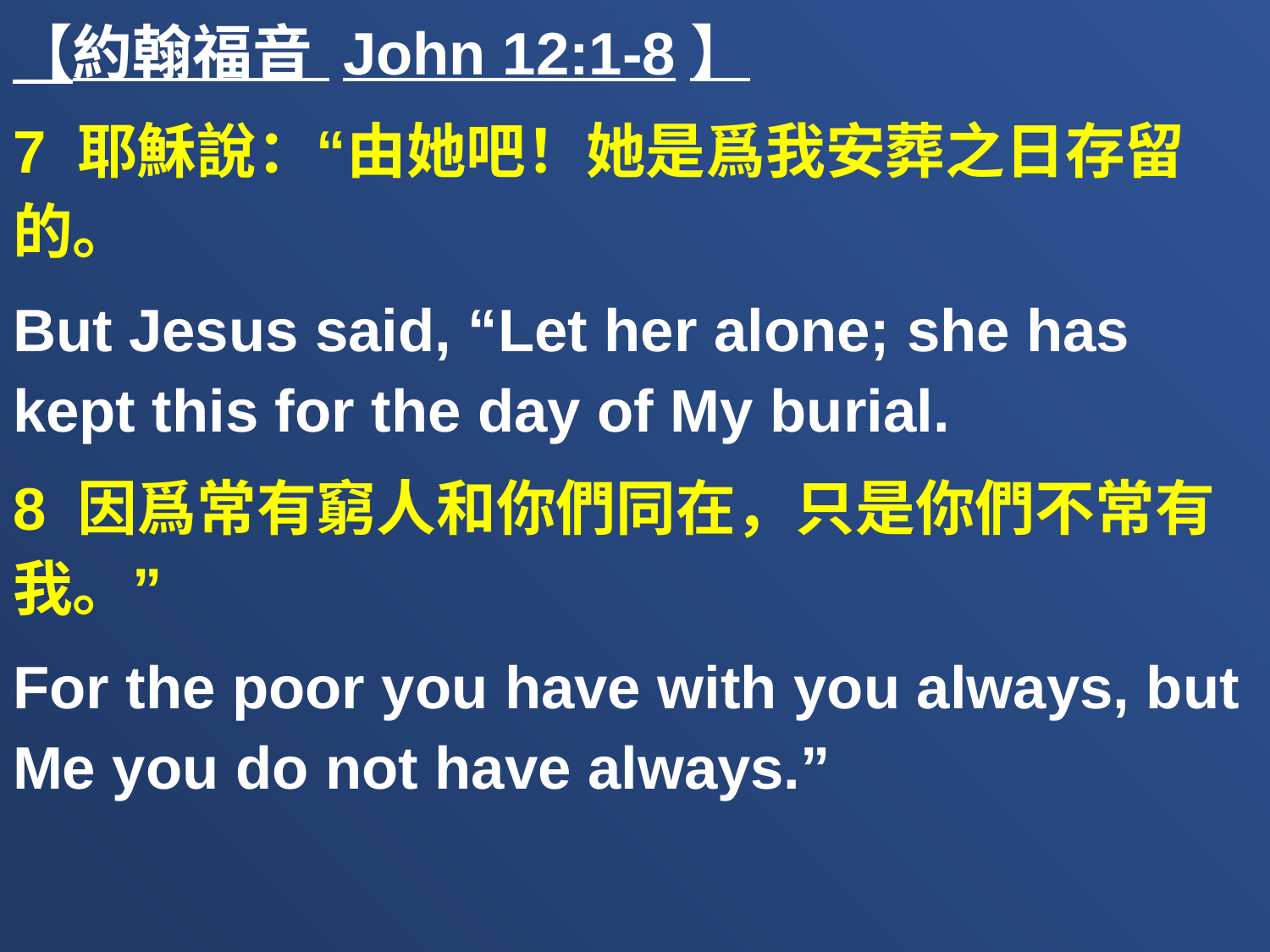

【約翰福音 John 12:1-8】
7 耶穌說：“由她吧！她是爲我安葬之日存留的。
But Jesus said, “Let her alone; she has kept this for the day of My burial.
8 因爲常有窮人和你們同在，只是你們不常有我。”
For the poor you have with you always, but Me you do not have always.”